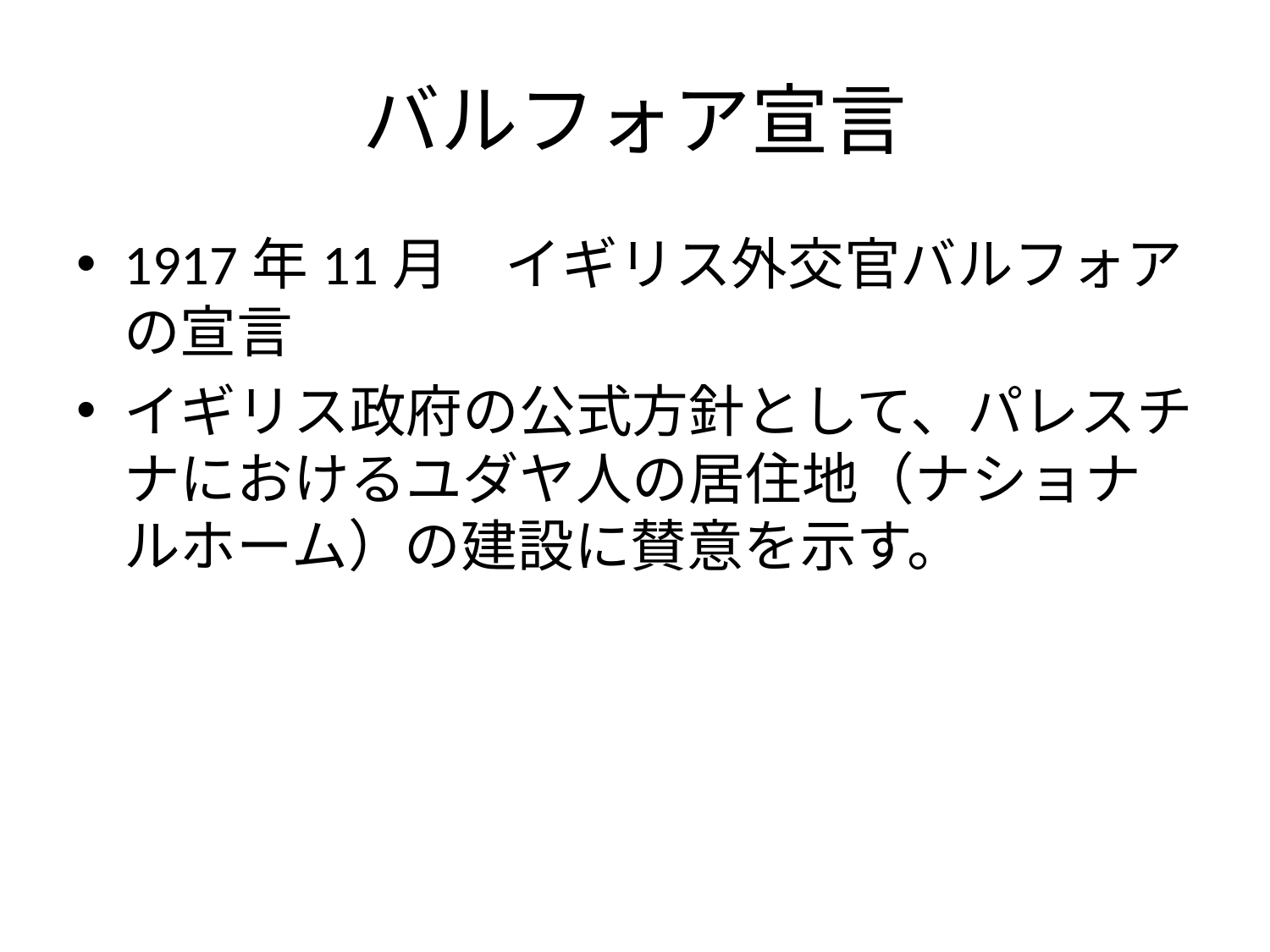

# バルフォア宣言
1917年11月　イギリス外交官バルフォアの宣言
イギリス政府の公式方針として、パレスチナにおけるユダヤ人の居住地（ナショナルホーム）の建設に賛意を示す。